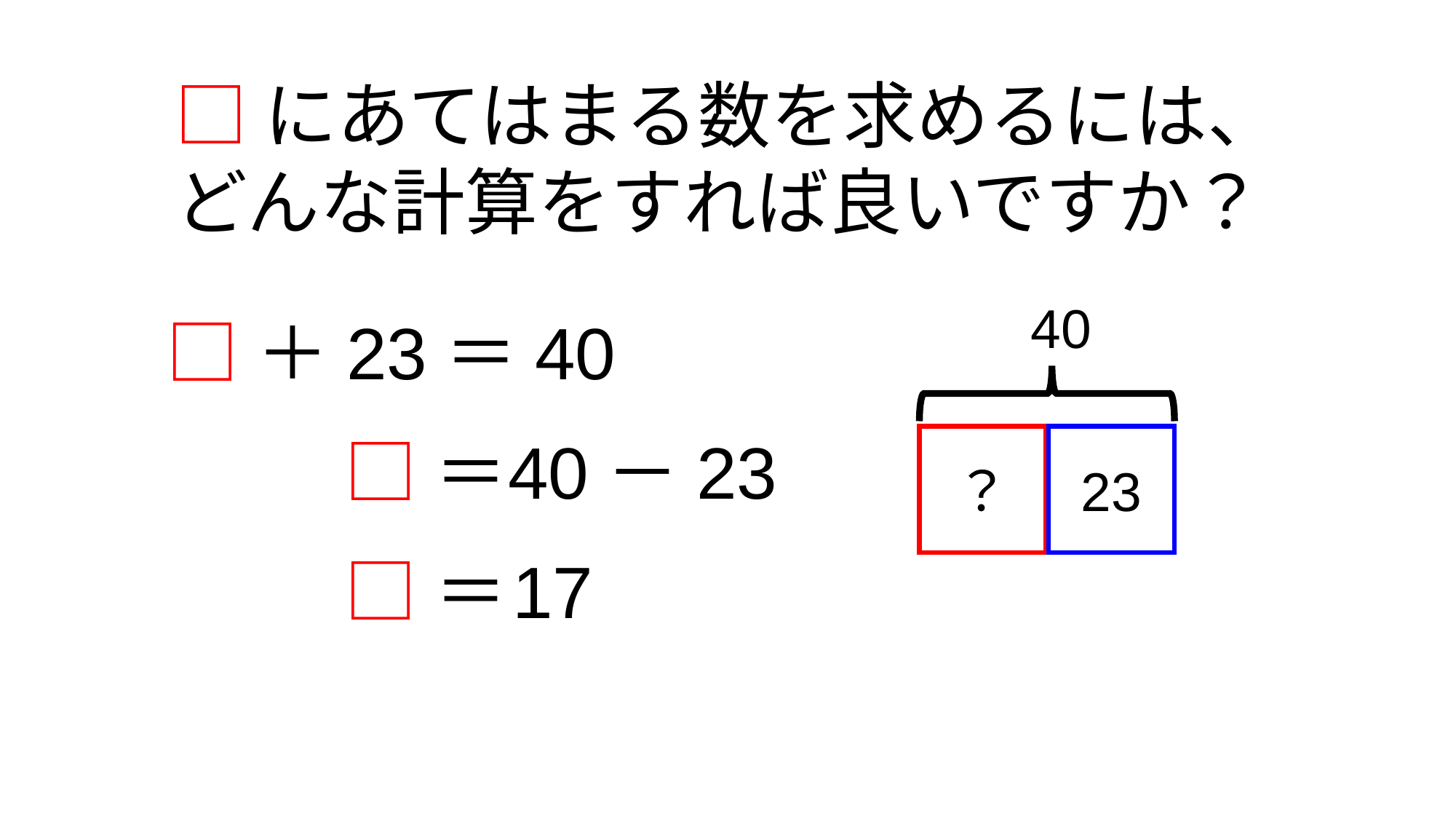

□にあてはまる数を求めるには、
どんな計算をすれば良いですか？

40
□＋23＝40
□＝
40－23
？
23
□＝
17